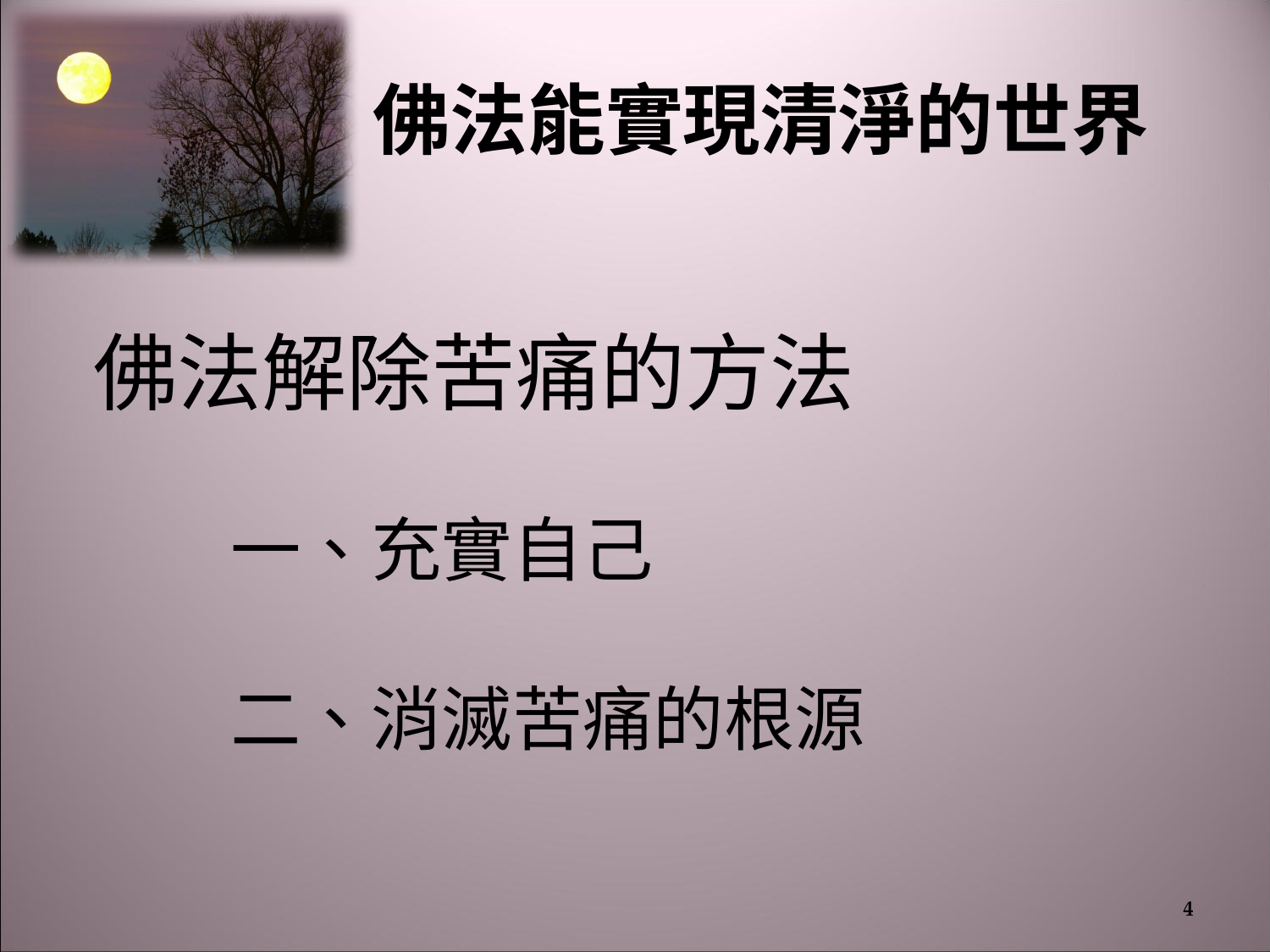

# 佛法能實現清淨的世界
佛法解除苦痛的方法
一、充實自己
二、消滅苦痛的根源
4